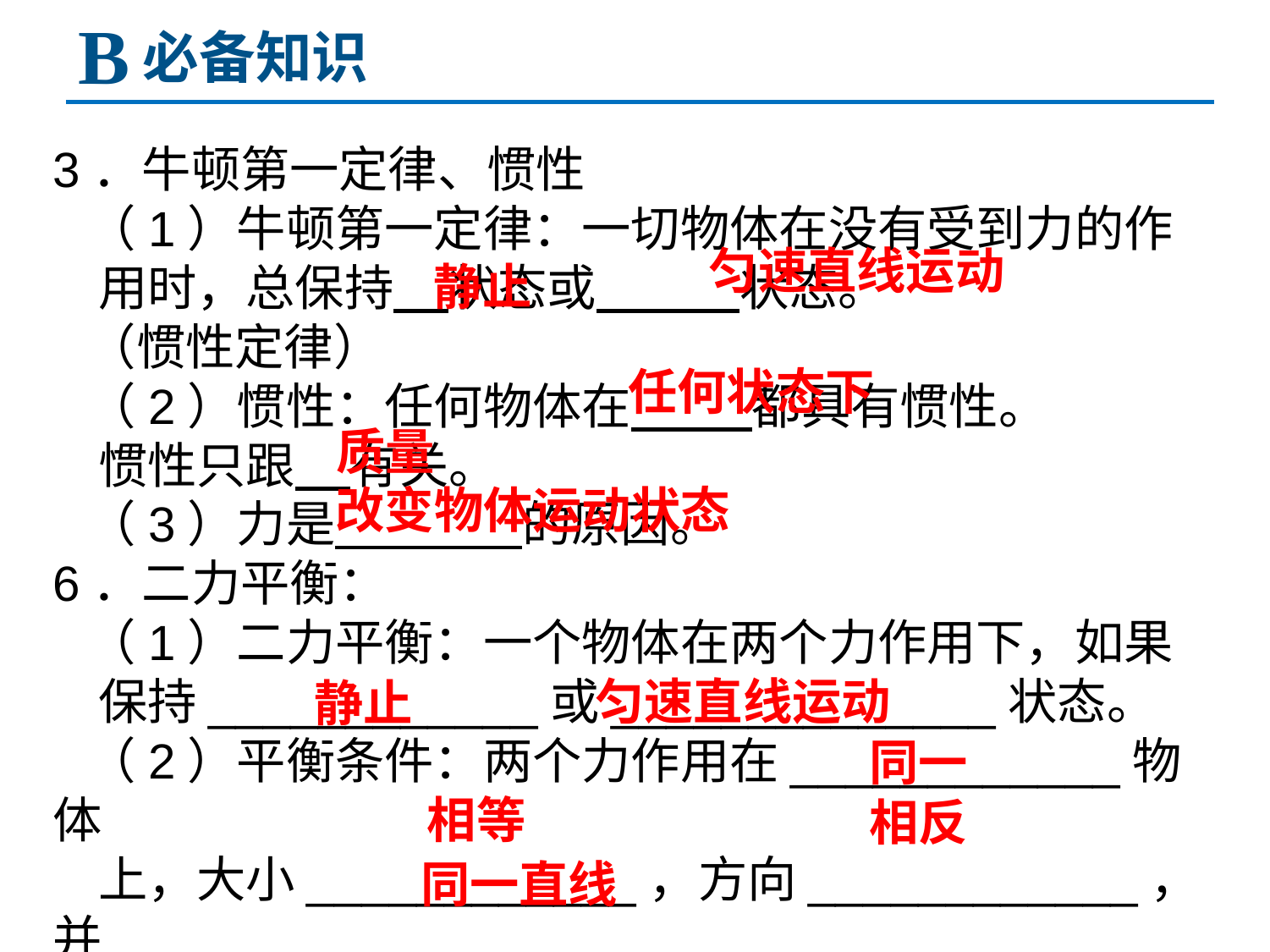

B
必备知识
3．牛顿第一定律、惯性
  （1）牛顿第一定律：一切物体在没有受到力的作
   用时，总保持     状态或             状态。
  （惯性定律）
  （2）惯性：任何物体在           都具有惯性。
   惯性只跟     有关。
  （3）力是                 的原因。
6．二力平衡：
  （1）二力平衡：一个物体在两个力作用下，如果
   保持____________或______________状态。
  （2）平衡条件：两个力作用在____________物体
   上，大小____________，方向____________，并
   且作用在________________上。
匀速直线运动
静止
任何状态下
质量
改变物体运动状态
匀速直线运动
静止
同一
相等
相反
同一直线